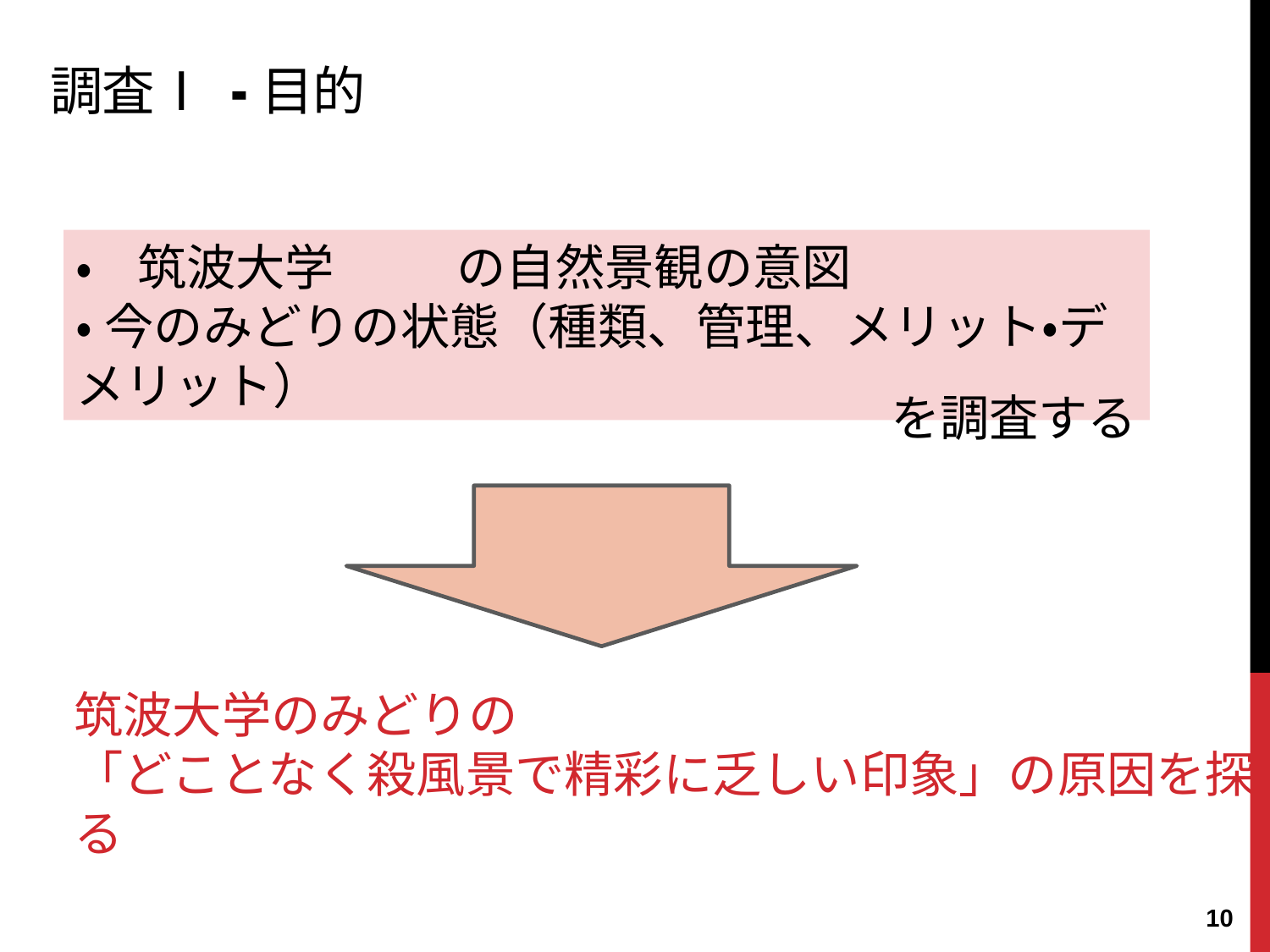

# 調査Ⅰ -目的

•筑波大学	の自然景観の意図
•今のみどりの状態（種類、管理、メリット・デメリット）
を調査する

筑波大学のみどりの
「どことなく殺風景で精彩に乏しい印象」の原因を探る
10